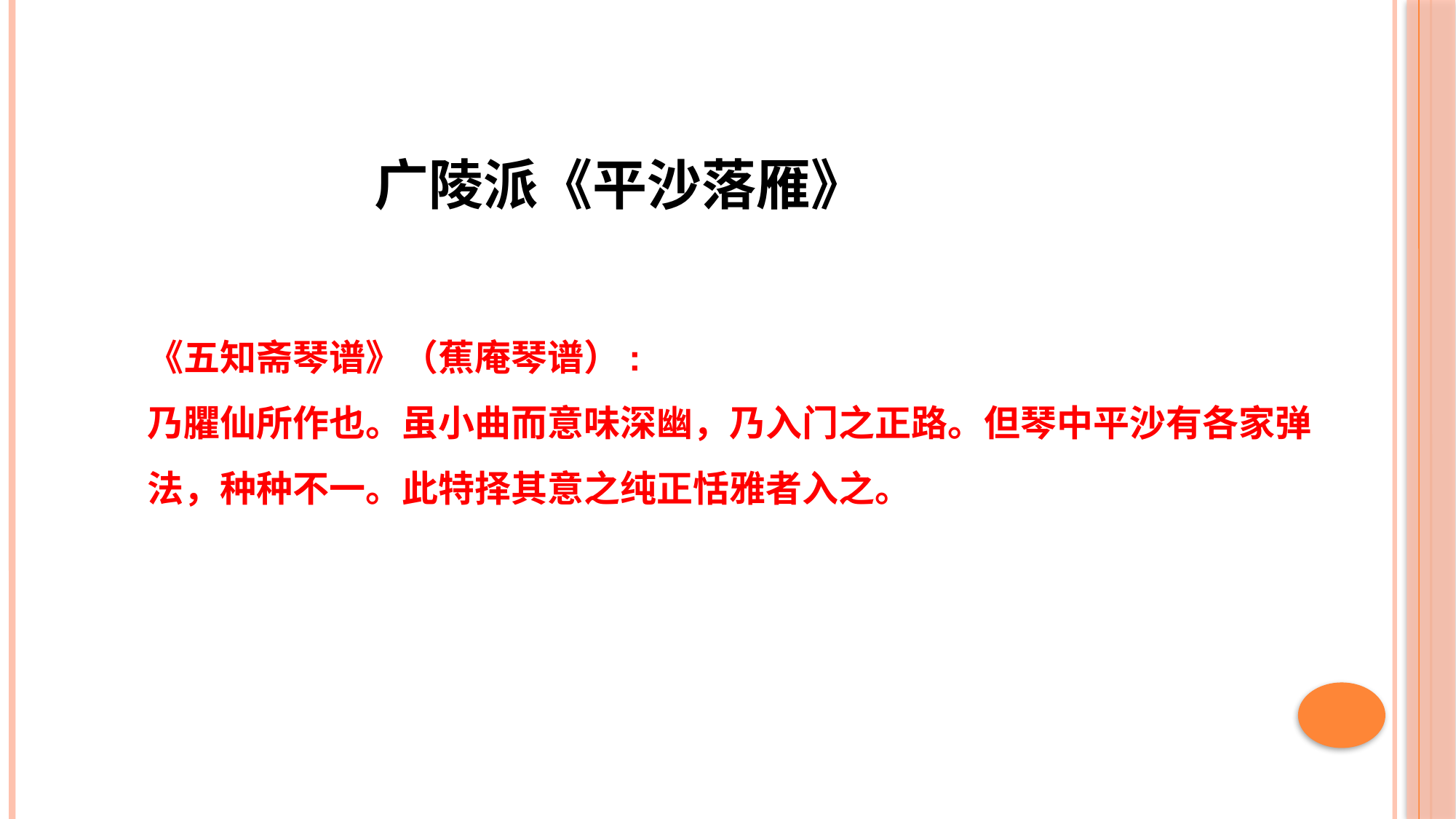

广陵派《平沙落雁》
《五知斋琴谱》（蕉庵琴谱）:
乃臞仙所作也。虽小曲而意味深幽，乃入门之正路。但琴中平沙有各家弹法，种种不一。此特择其意之纯正恬雅者入之。